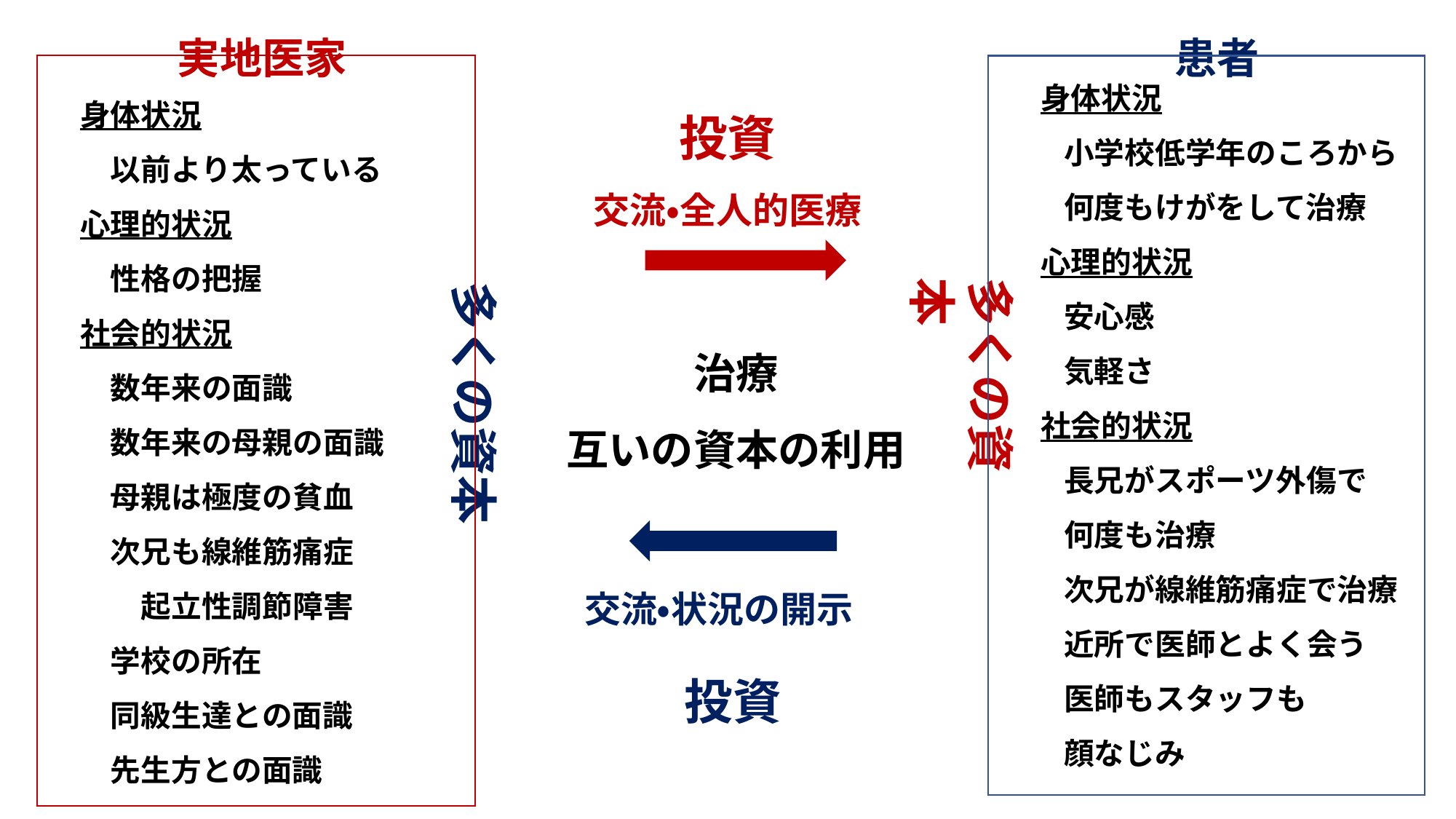

実地医家
患者

 身体状況
　 小学校低学年のころから
　 何度もけがをして治療
 心理的状況
　 安心感
　 気軽さ
 社会的状況
　 長兄がスポーツ外傷で
　 何度も治療
　 次兄が線維筋痛症で治療
　 近所で医師とよく会う
　 医師もスタッフも
　 顔なじみ
身体状況
　以前より太っている
心理的状況
　性格の把握
社会的状況
　数年来の面識
　数年来の母親の面識
　母親は極度の貧血
　次兄も線維筋痛症
　　起立性調節障害
　学校の所在
　同級生達との面識
　先生方との面識
投資
交流・全人的医療

多くの資本
多くの資本
治療
互いの資本の利用

交流・状況の開示
投資